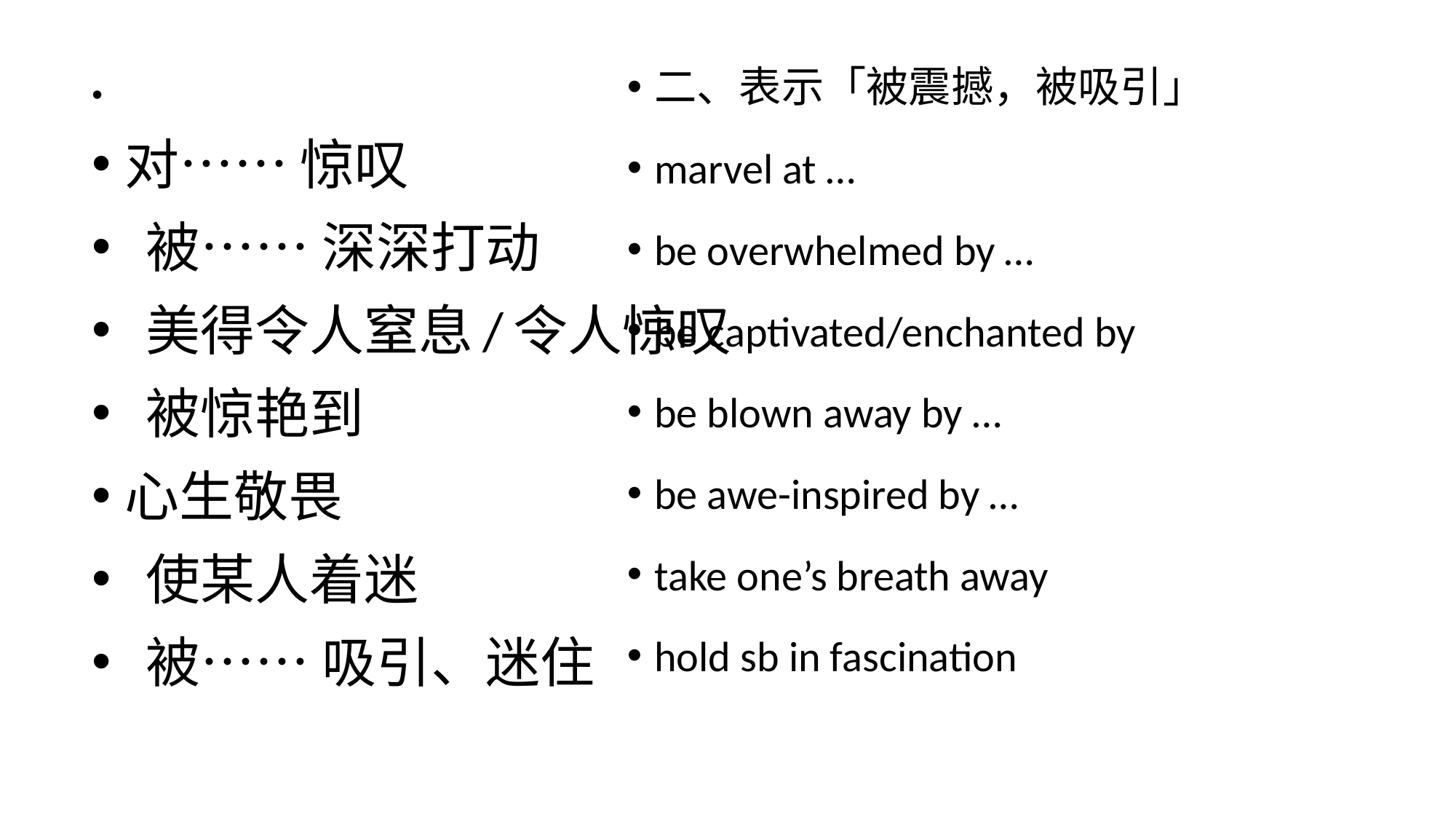

二、表示「被震撼，被吸引」
marvel at …
be overwhelmed by …
be captivated/enchanted by
be blown away by …
be awe-inspired by …
take one’s breath away
hold sb in fascination

对…… 惊叹
 被…… 深深打动
 美得令人窒息/令人惊叹
 被惊艳到
心生敬畏
 使某人着迷
 被…… 吸引、迷住